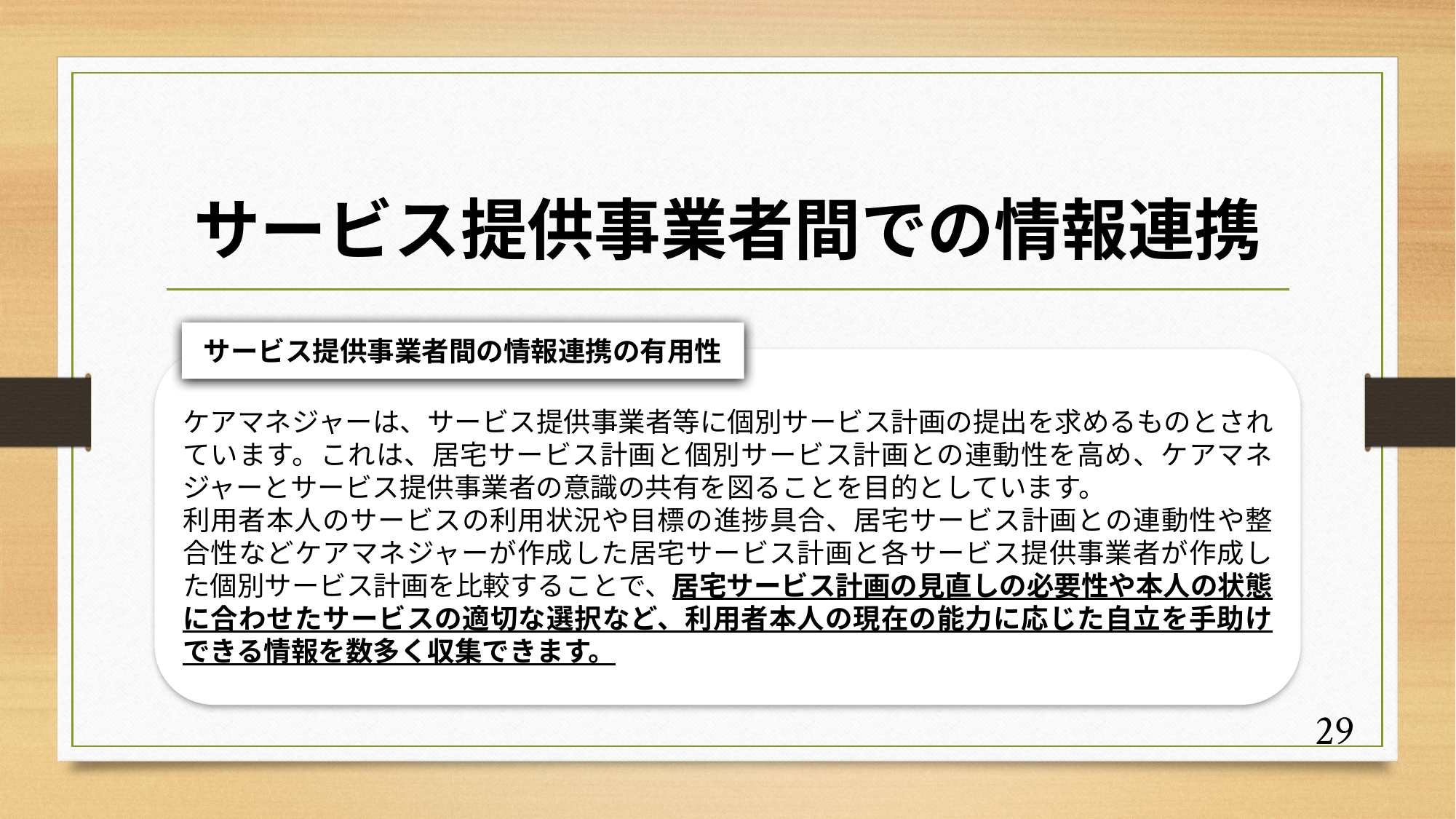

# サービス提供事業者間での情報連携
サービス提供事業者間の情報連携の有用性

ケアマネジャーは、サービス提供事業者等に個別サービス計画の提出を求めるものとされています。これは、居宅サービス計画と個別サービス計画との連動性を高め、ケアマネジャーとサービス提供事業者の意識の共有を図ることを目的としています。
利用者本人のサービスの利用状況や目標の進捗具合、居宅サービス計画との連動性や整合性などケアマネジャーが作成した居宅サービス計画と各サービス提供事業者が作成した個別サービス計画を比較することで、居宅サービス計画の見直しの必要性や本人の状態に合わせたサービスの適切な選択など、利用者本人の現在の能力に応じた自立を手助けできる情報を数多く収集できます。
29